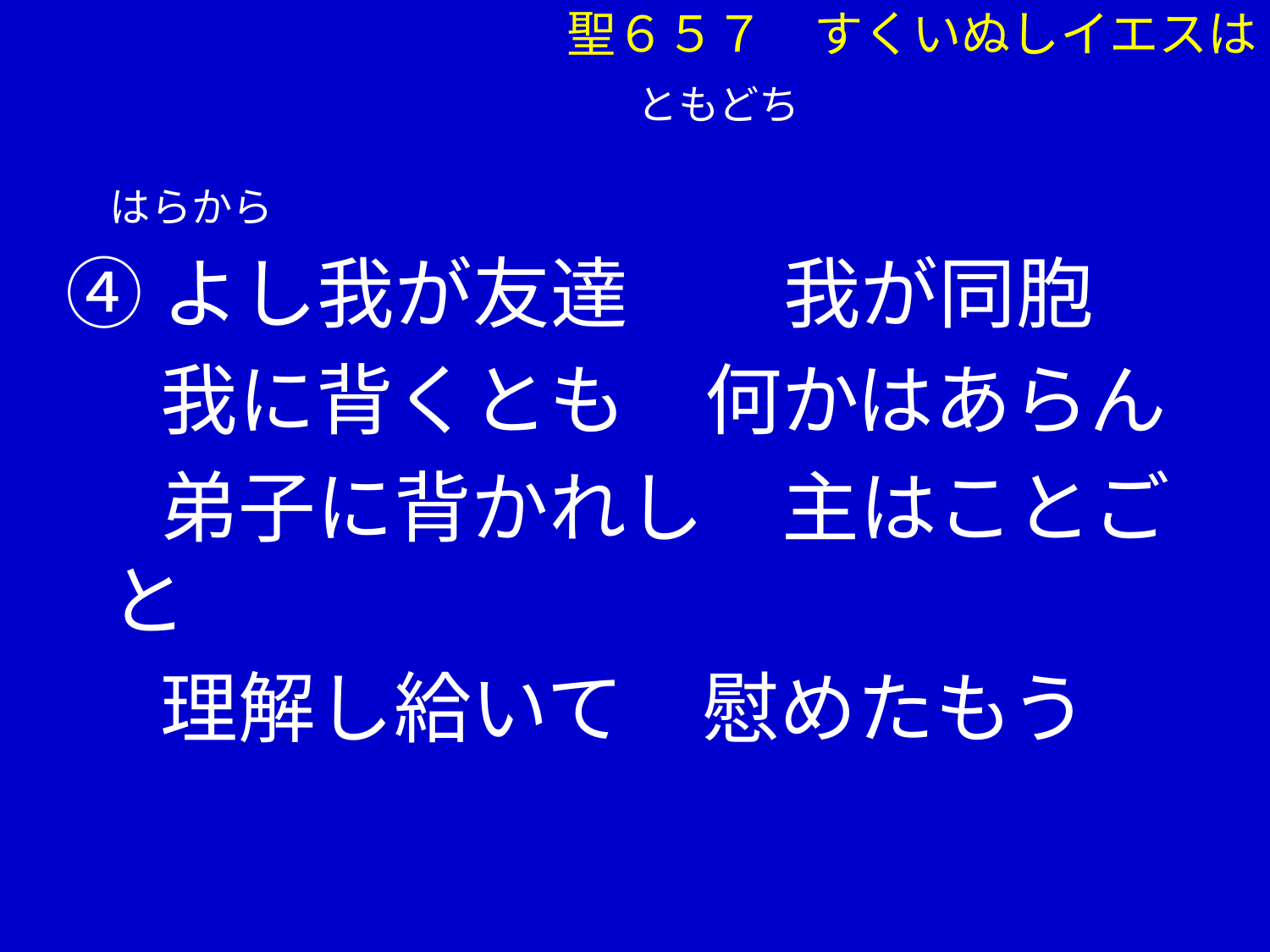

聖６５７　すくいぬしイエスは
　　　　　　　　　　　　　　ともどち　　　　　　　　　　はらから
④よし我が友達　　我が同胞
　 我に背くとも　何かはあらん
　 弟子に背かれし　主はことごと
　 理解し給いて　慰めたもう